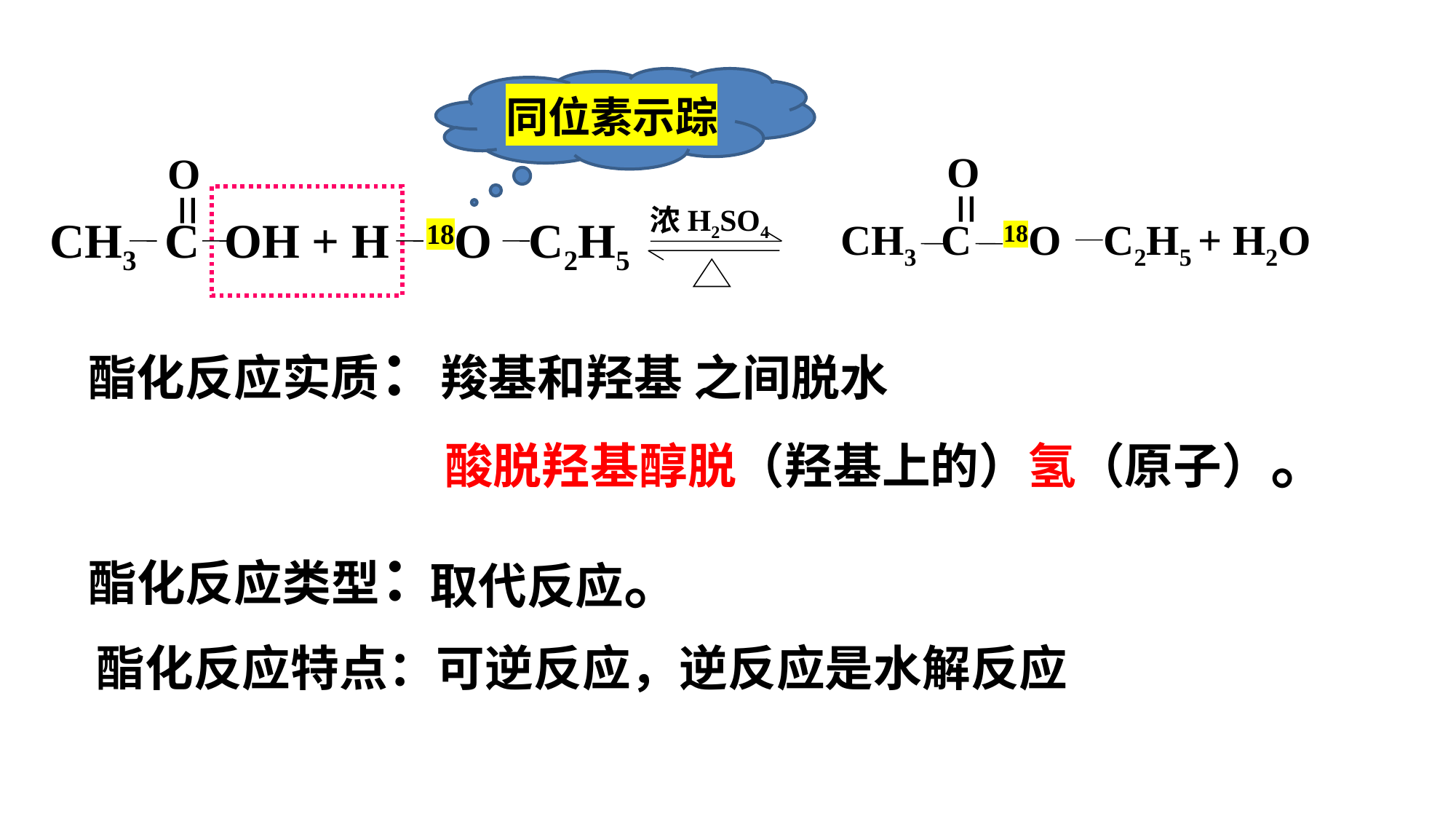

同位素示踪

O
=
CH3    C   18O    C2H5 + H2O

O
=
浓H2SO4

CH3    C  OH + H   18O   C2H5

酯化反应实质：羧基和羟基 之间脱水
酸脱羟基醇脱（羟基上的）氢（原子）。
酯化反应类型：
取代反应。
酯化反应特点：可逆反应，逆反应是水解反应